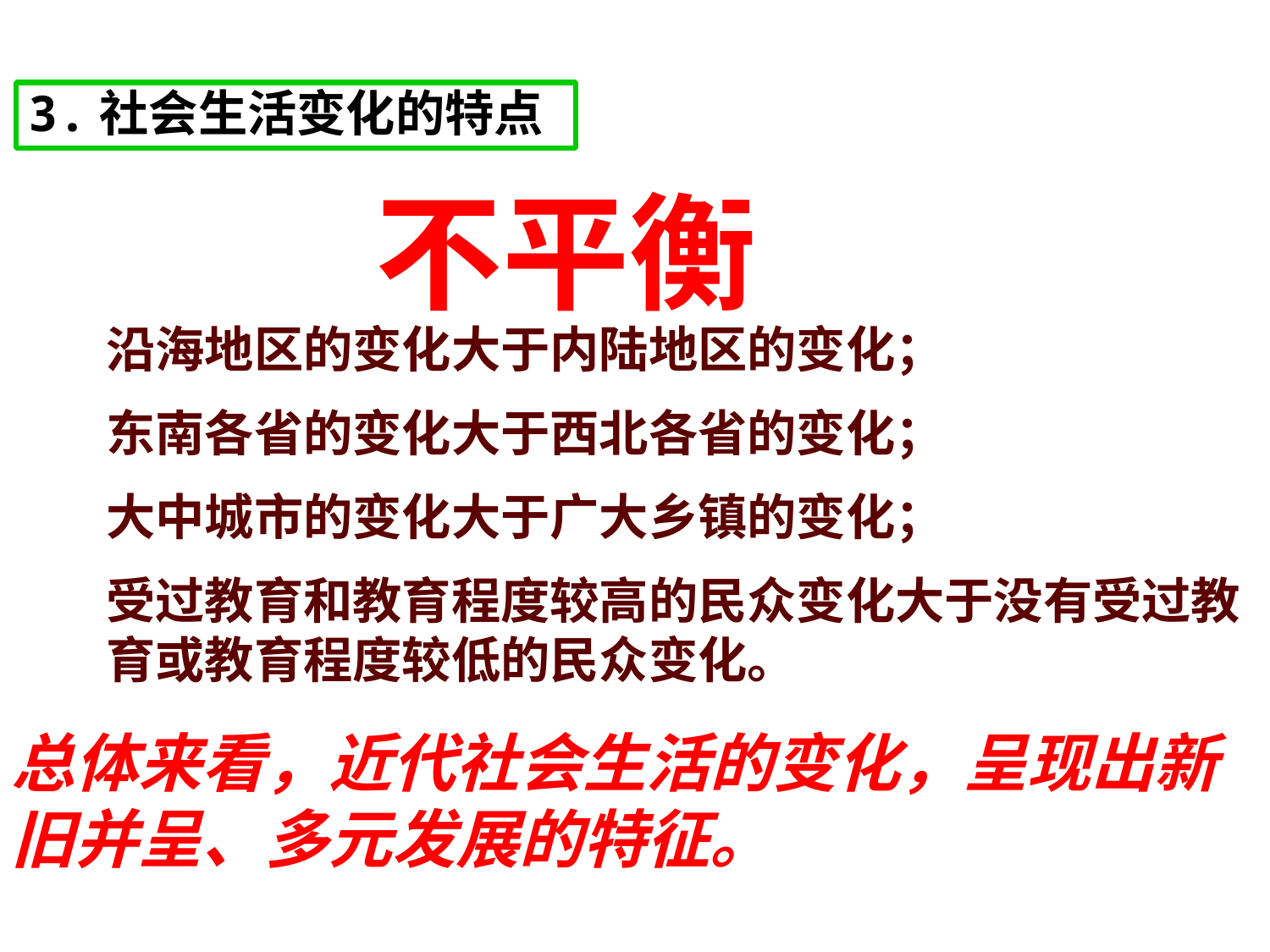

3.社会生活变化的特点
不平衡
沿海地区的变化大于内陆地区的变化；
东南各省的变化大于西北各省的变化；
大中城市的变化大于广大乡镇的变化；
受过教育和教育程度较高的民众变化大于没有受过教育或教育程度较低的民众变化。
总体来看，近代社会生活的变化，呈现出新
旧并呈、多元发展的特征。